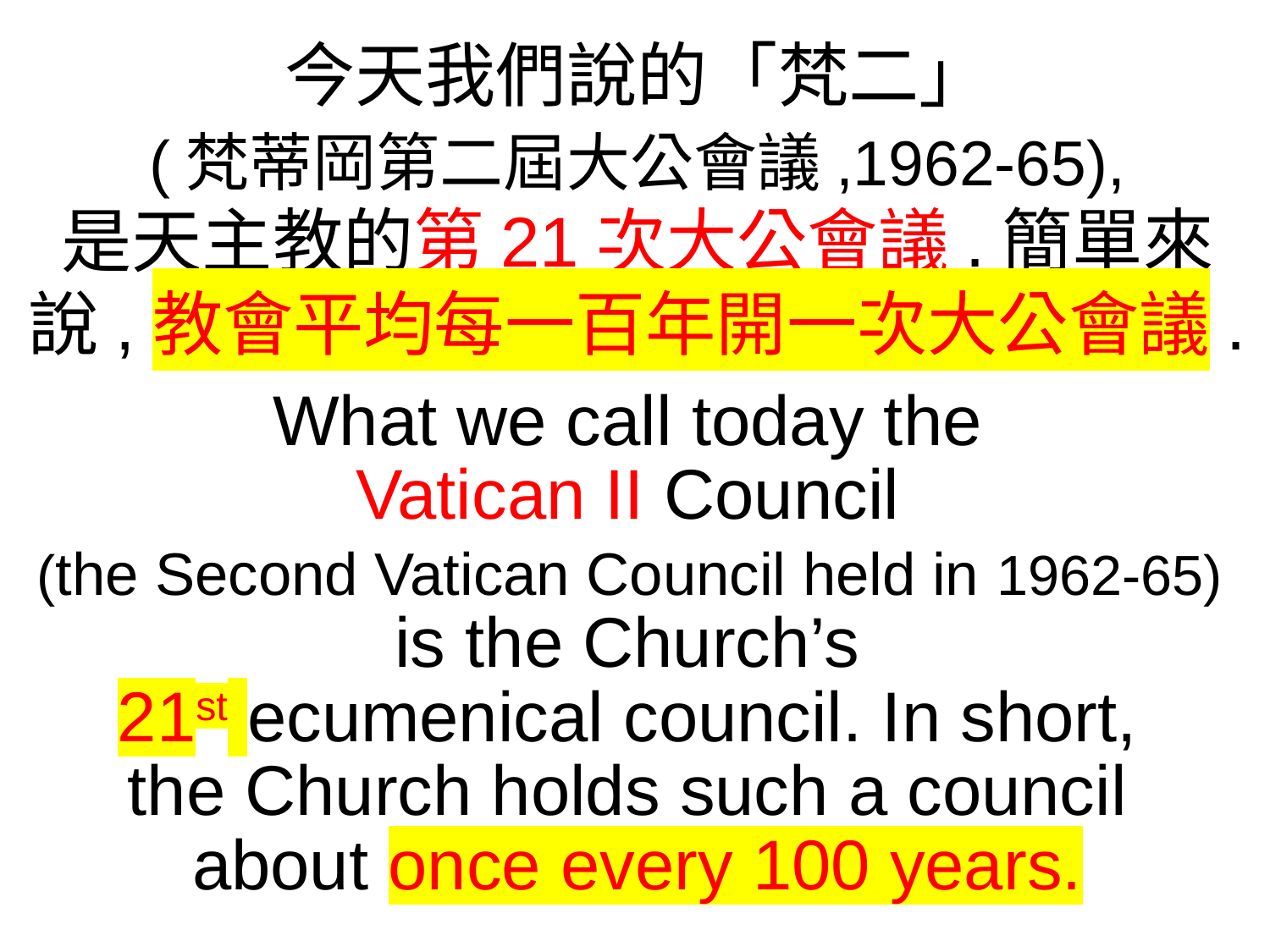

今天我們說的「梵二」
(梵蒂岡第二屆大公會議,1962-65),
是天主教的第21次大公會議.簡單來說,教會平均每一百年開一次大公會議.
What we call today the
Vatican II Council
(the Second Vatican Council held in 1962-65)
is the Church’s
21st ecumenical council. In short,
the Church holds such a council
about once every 100 years.